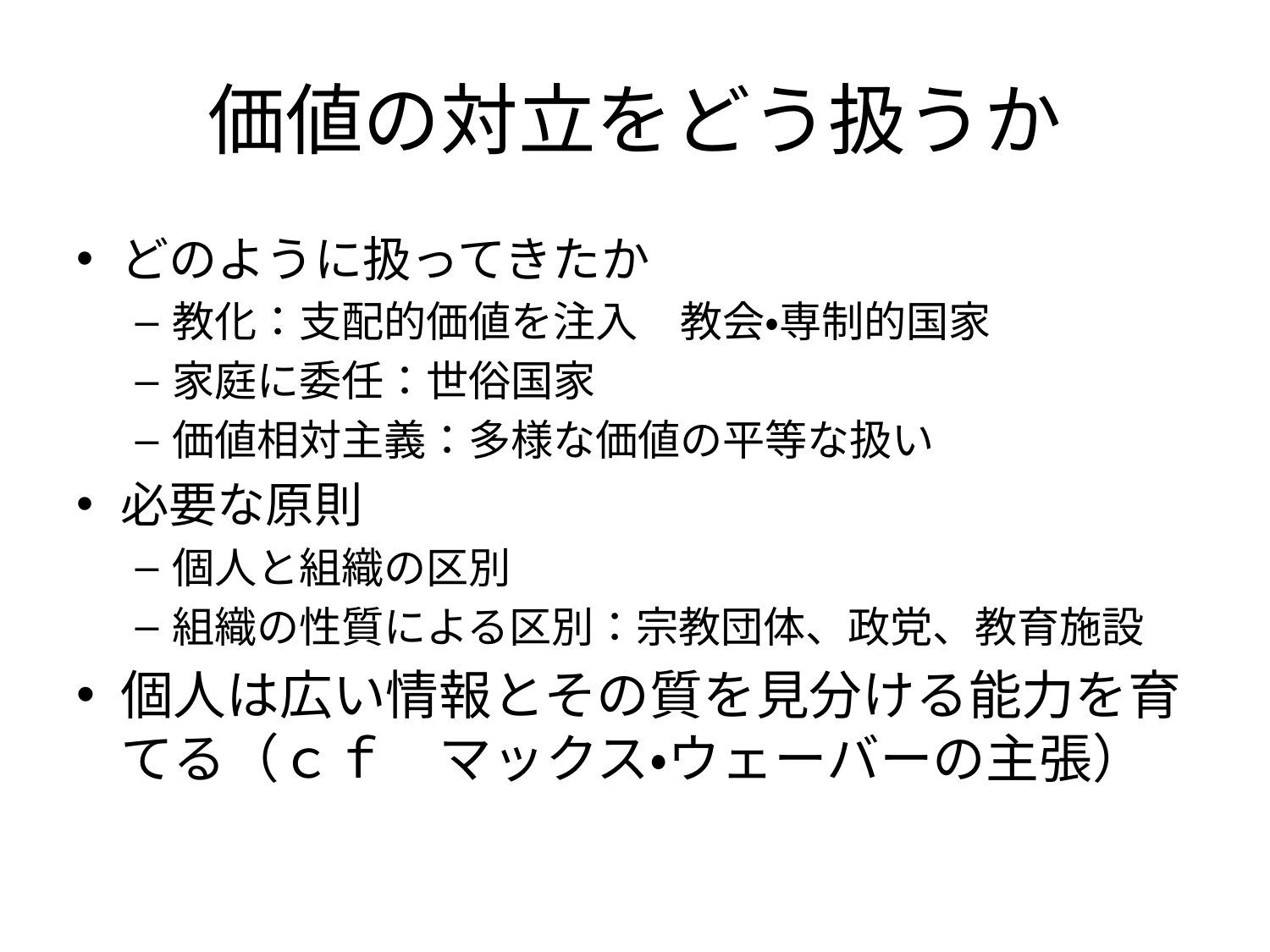

# 価値の対立をどう扱うか
どのように扱ってきたか
教化：支配的価値を注入　教会・専制的国家
家庭に委任：世俗国家
価値相対主義：多様な価値の平等な扱い
必要な原則
個人と組織の区別
組織の性質による区別：宗教団体、政党、教育施設
個人は広い情報とその質を見分ける能力を育てる（ｃｆ　マックス・ウェーバーの主張）